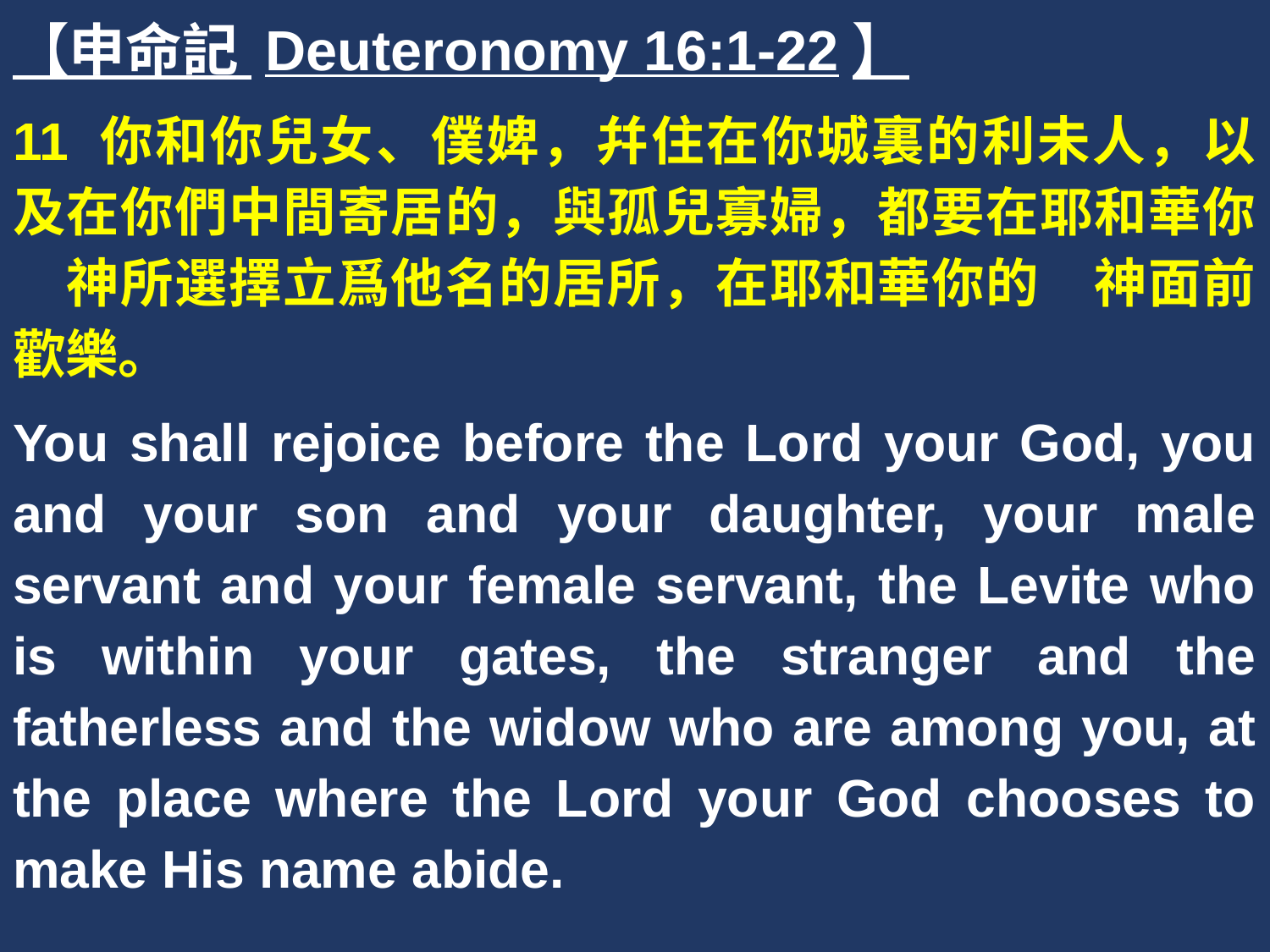

【申命記 Deuteronomy 16:1-22】
11 你和你兒女、僕婢，幷住在你城裏的利未人，以及在你們中間寄居的，與孤兒寡婦，都要在耶和華你　神所選擇立爲他名的居所，在耶和華你的　神面前歡樂。
You shall rejoice before the Lord your God, you and your son and your daughter, your male servant and your female servant, the Levite who is within your gates, the stranger and the fatherless and the widow who are among you, at the place where the Lord your God chooses to make His name abide.